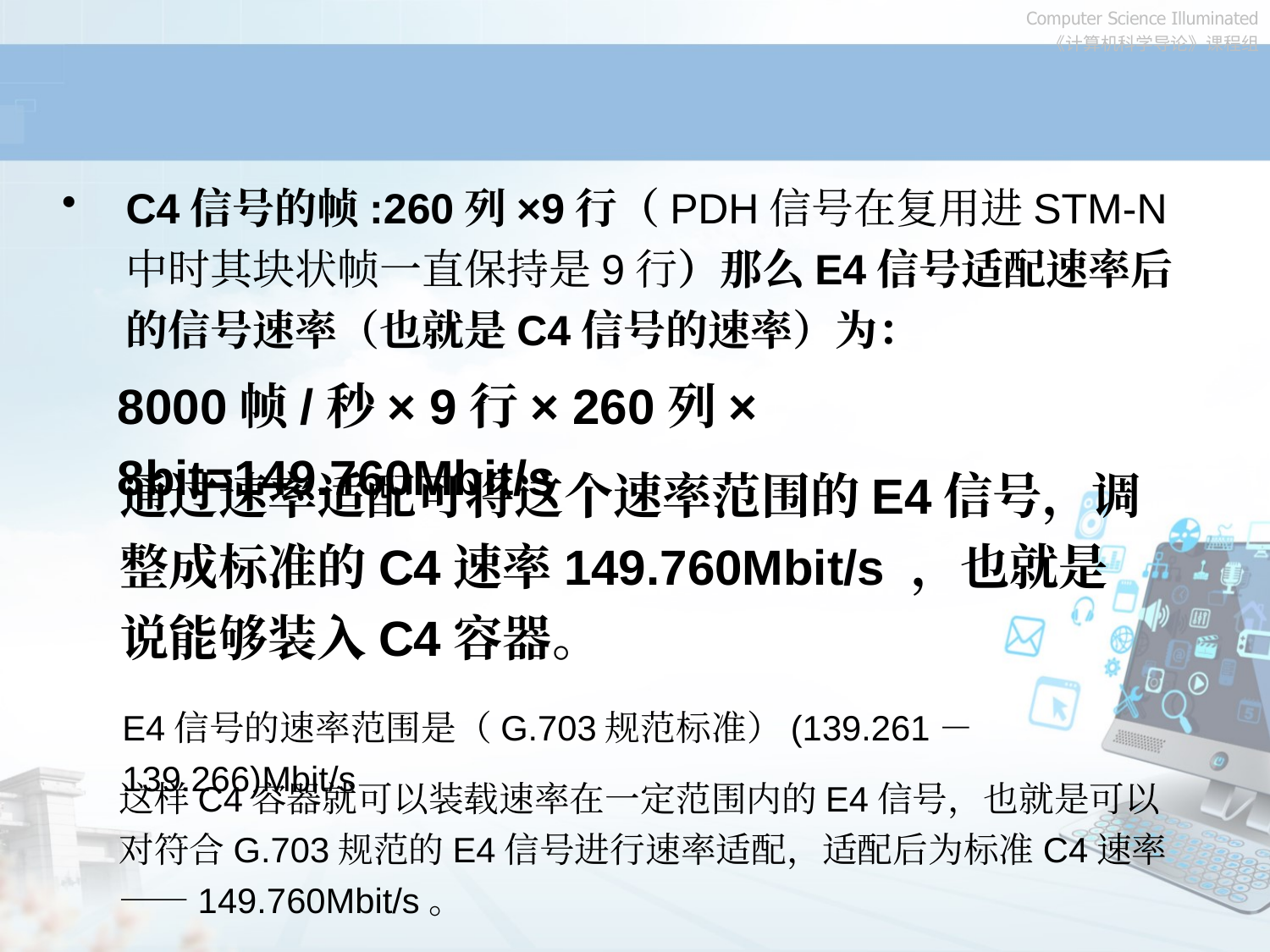

C4信号的帧:260列×9行（PDH信号在复用进STM-N中时其块状帧一直保持是9行）那么E4信号适配速率后的信号速率（也就是C4信号的速率）为：
8000帧/秒× 9行× 260列× 8bit=149.760Mbit/s
通过速率适配可将这个速率范围的E4信号，调整成标准的C4速率149.760Mbit/s ，也就是说能够装入C4容器。
E4信号的速率范围是（G.703规范标准）(139.261－139.266)Mbit/s
这样C4容器就可以装载速率在一定范围内的E4信号，也就是可以对符合G.703规范的E4信号进行速率适配，适配后为标准C4速率——149.760Mbit/s。